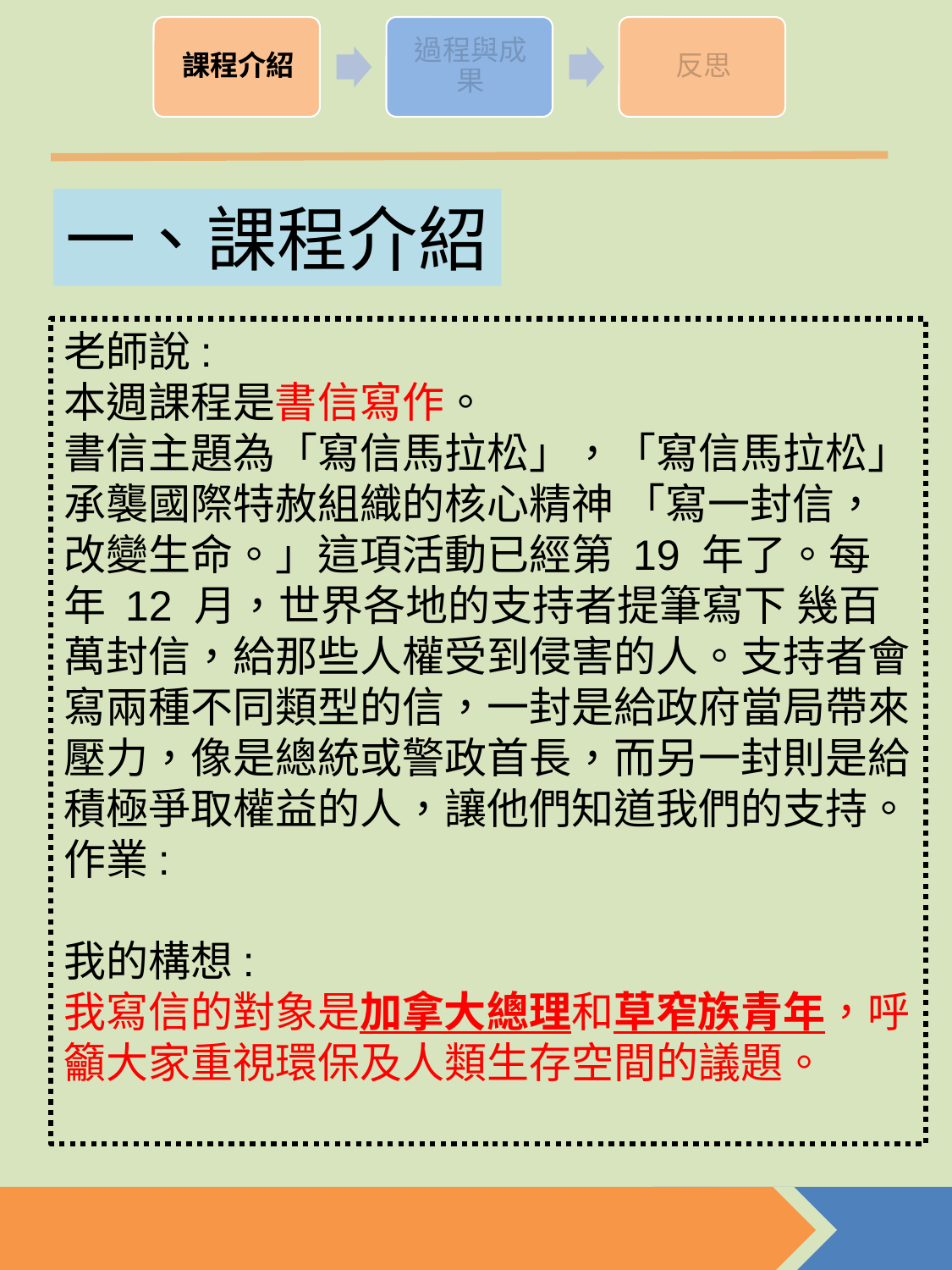

課程介紹

過程與成果

反思
一、課程介紹
老師說:
本週課程是書信寫作。
書信主題為「寫信馬拉松」，「寫信馬拉松」承襲國際特赦組織的核心精神 「寫一封信，改變生命。」這項活動已經第 19 年了。每年 12 月，世界各地的支持者提筆寫下 幾百萬封信，給那些人權受到侵害的人。支持者會寫兩種不同類型的信，一封是給政府當局帶來壓力，像是總統或警政首長，而另一封則是給積極爭取權益的人，讓他們知道我們的支持。
作業:

我的構想:
我寫信的對象是加拿大總理和草窄族青年，呼籲大家重視環保及人類生存空間的議題。